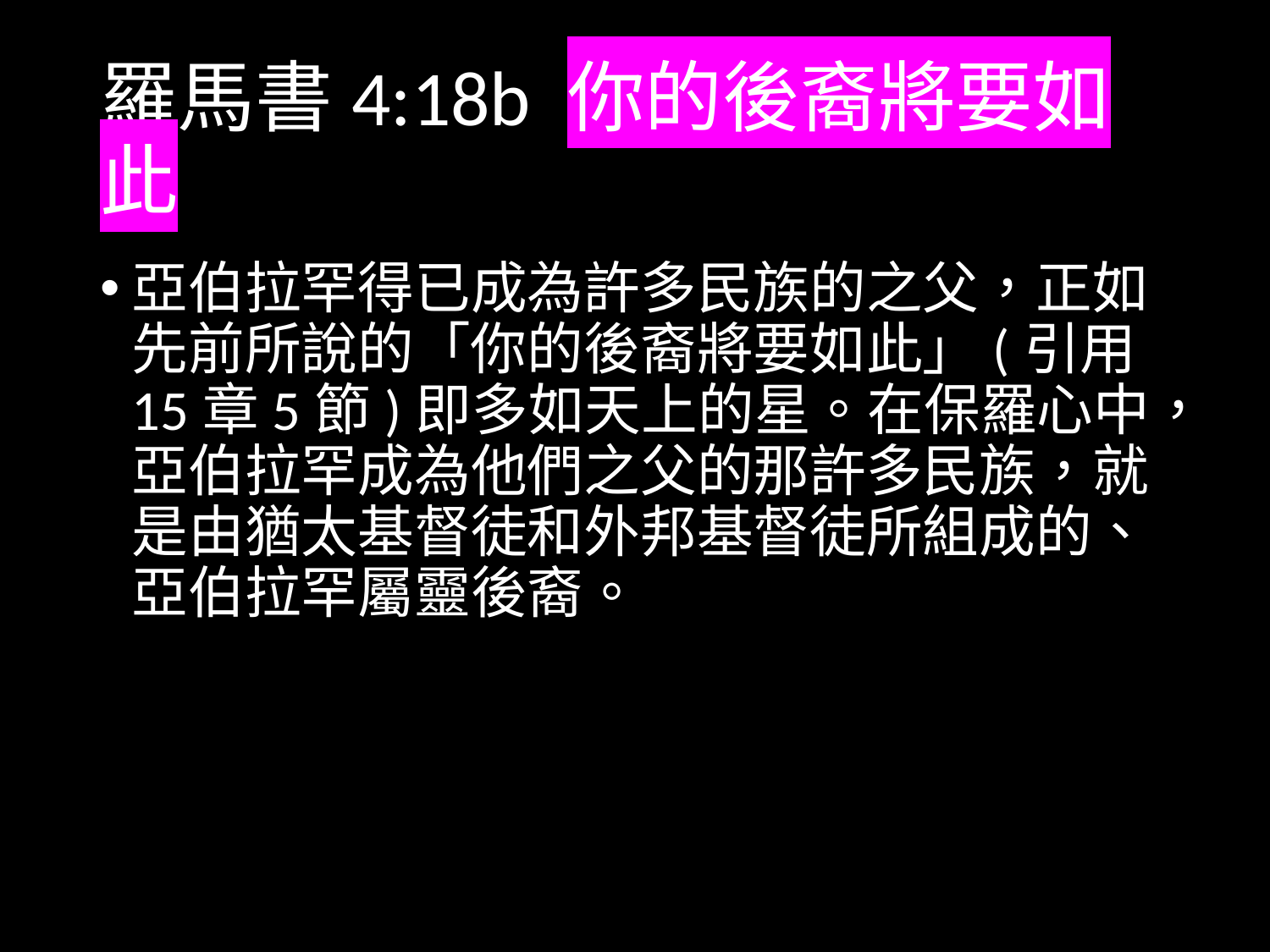

# 羅馬書4:18b 你的後裔將要如此
亞伯拉罕得已成為許多民族的之父，正如先前所說的「你的後裔將要如此」(引用15章5節)即多如天上的星。在保羅心中，亞伯拉罕成為他們之父的那許多民族，就是由猶太基督徒和外邦基督徒所組成的、亞伯拉罕屬靈後裔。